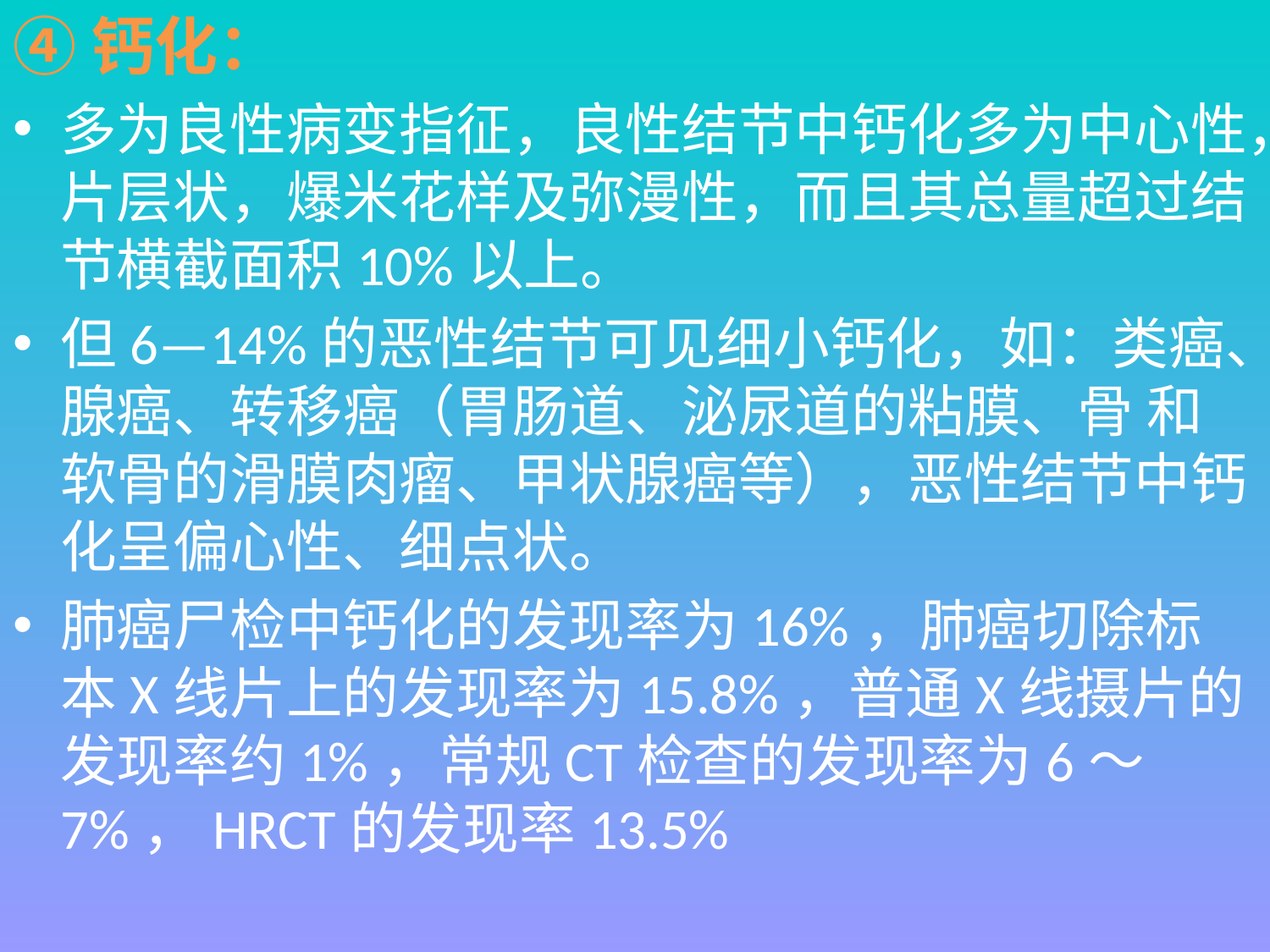

④钙化：
多为良性病变指征，良性结节中钙化多为中心性，片层状，爆米花样及弥漫性，而且其总量超过结节横截面积10%以上。
但6—14%的恶性结节可见细小钙化，如：类癌、腺癌、转移癌（胃肠道、泌尿道的粘膜、骨 和软骨的滑膜肉瘤、甲状腺癌等），恶性结节中钙化呈偏心性、细点状。
肺癌尸检中钙化的发现率为16%，肺癌切除标本X线片上的发现率为15.8%，普通X线摄片的发现率约1%，常规CT检查的发现率为6～7%，HRCT的发现率13.5%